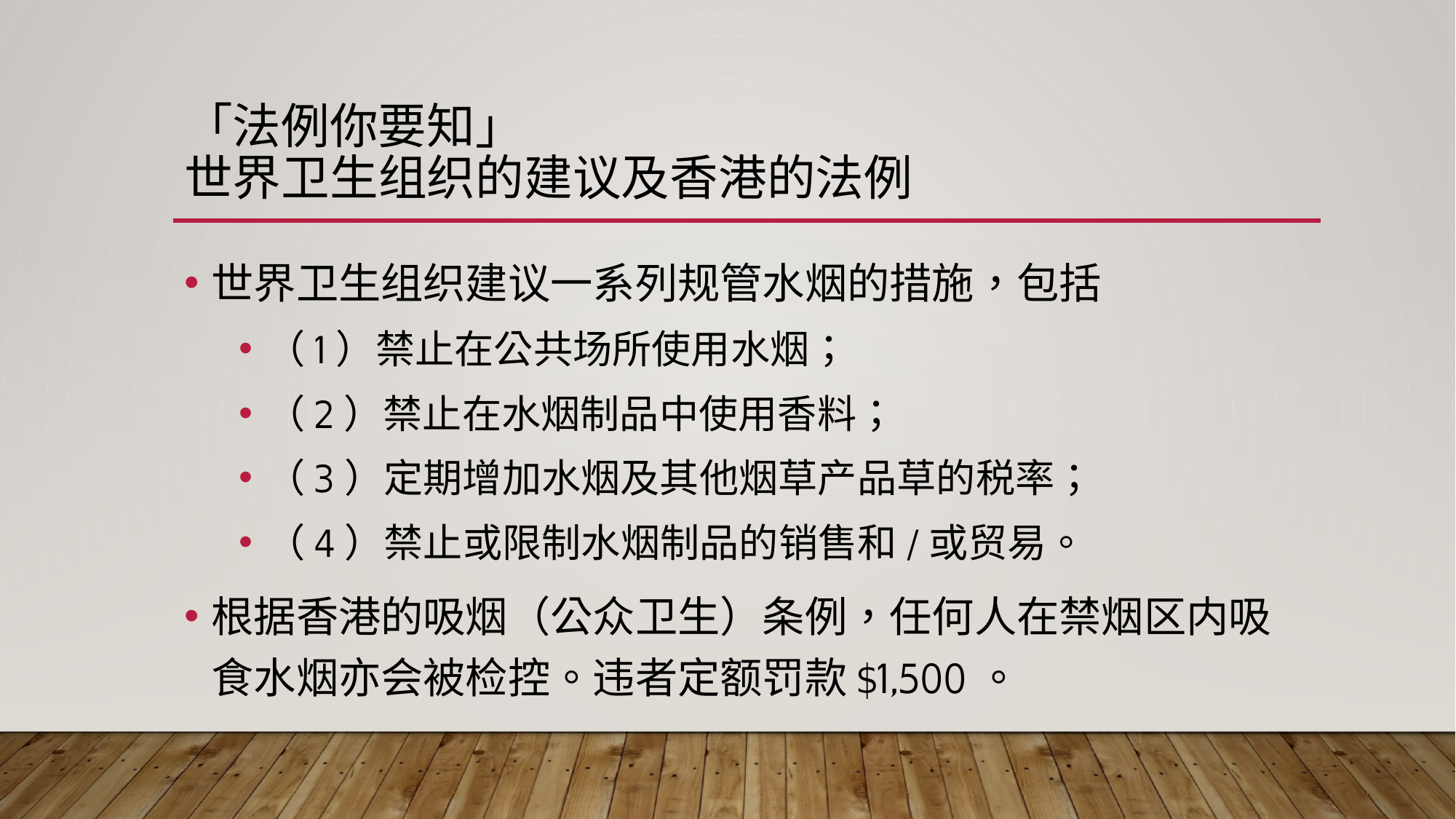

# 「法例你要知」 世界卫生组织的建议及香港的法例
世界卫生组织建议一系列规管水烟的措施，包括
（1）禁止在公共场所使用水烟；
（2）禁止在水烟制品中使用香料；
（3）定期增加水烟及其他烟草产品草的税率；
（4）禁止或限制水烟制品的销售和/或贸易。
根据香港的吸烟（公众卫生）条例，任何人在禁烟区内吸食水烟亦会被检控。违者定额罚款$1,500。